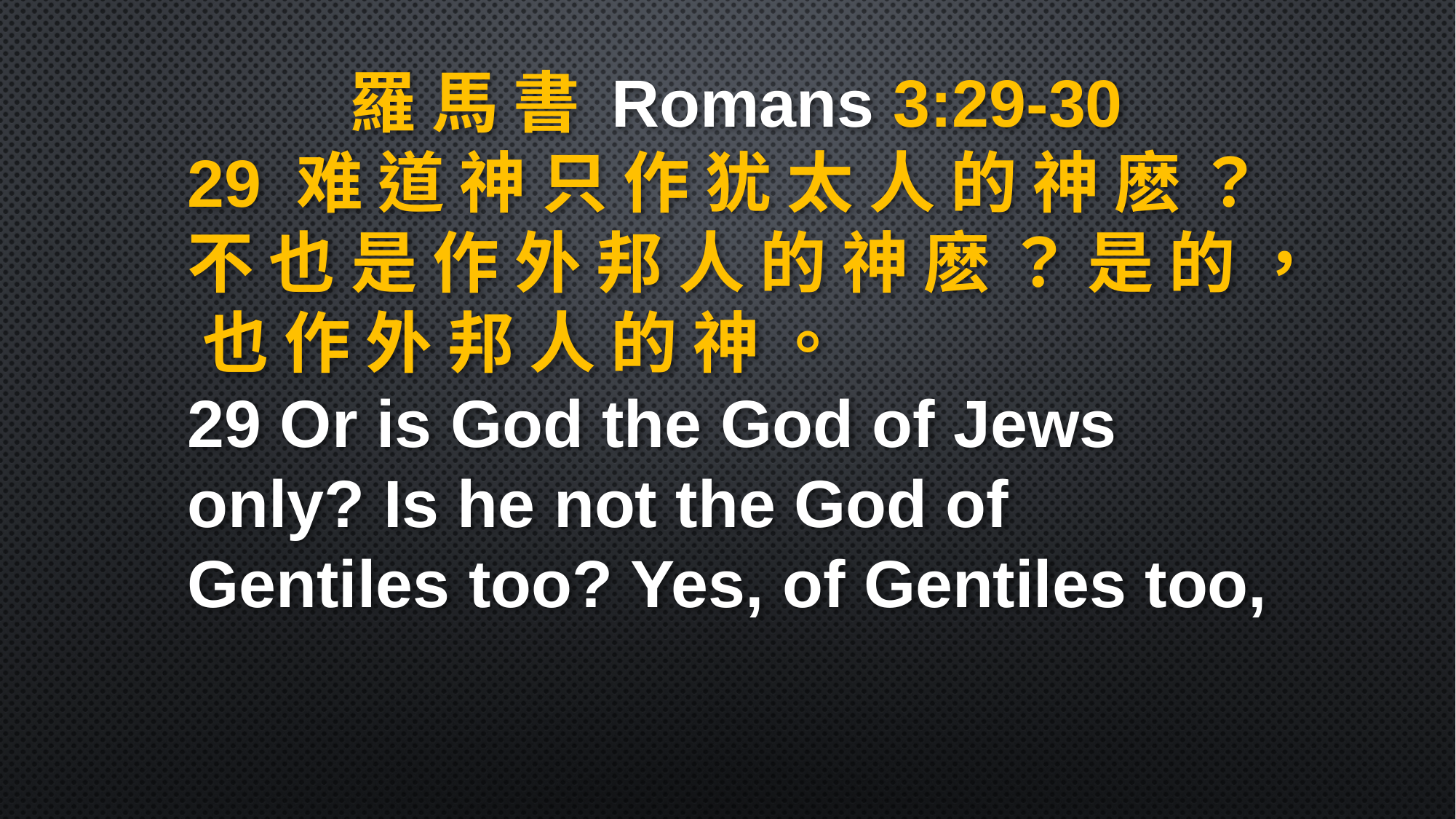

羅 馬 書 Romans 3:29-30
29 难 道 神 只 作 犹 太 人 的 神 麽 ？ 不 也 是 作 外 邦 人 的 神 麽 ？ 是 的 ， 也 作 外 邦 人 的 神 。
29 Or is God the God of Jews only? Is he not the God of Gentiles too? Yes, of Gentiles too,